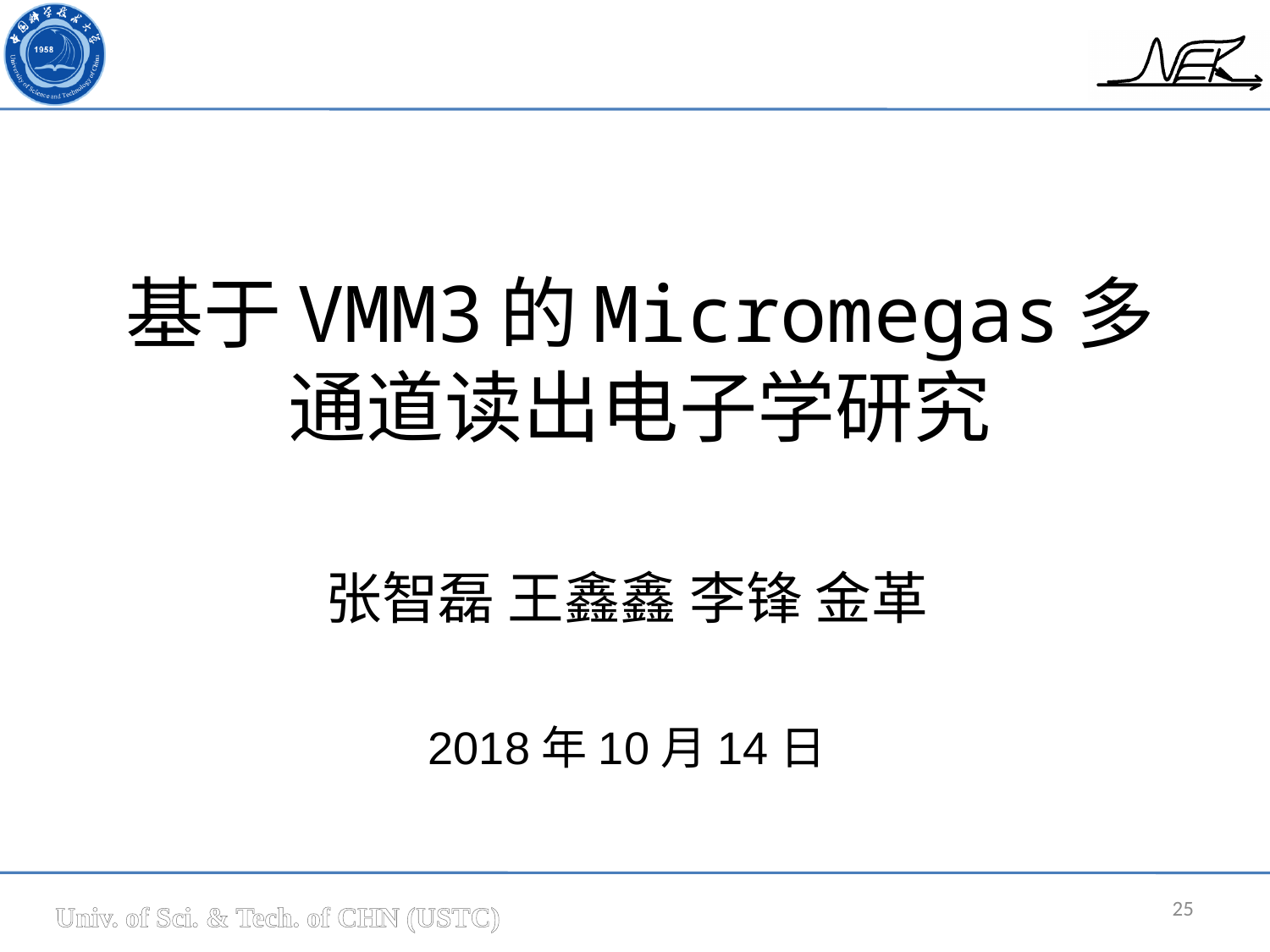

# 基于VMM3的Micromegas多通道读出电子学研究
张智磊 王鑫鑫 李锋 金革

2018年10月14日
25